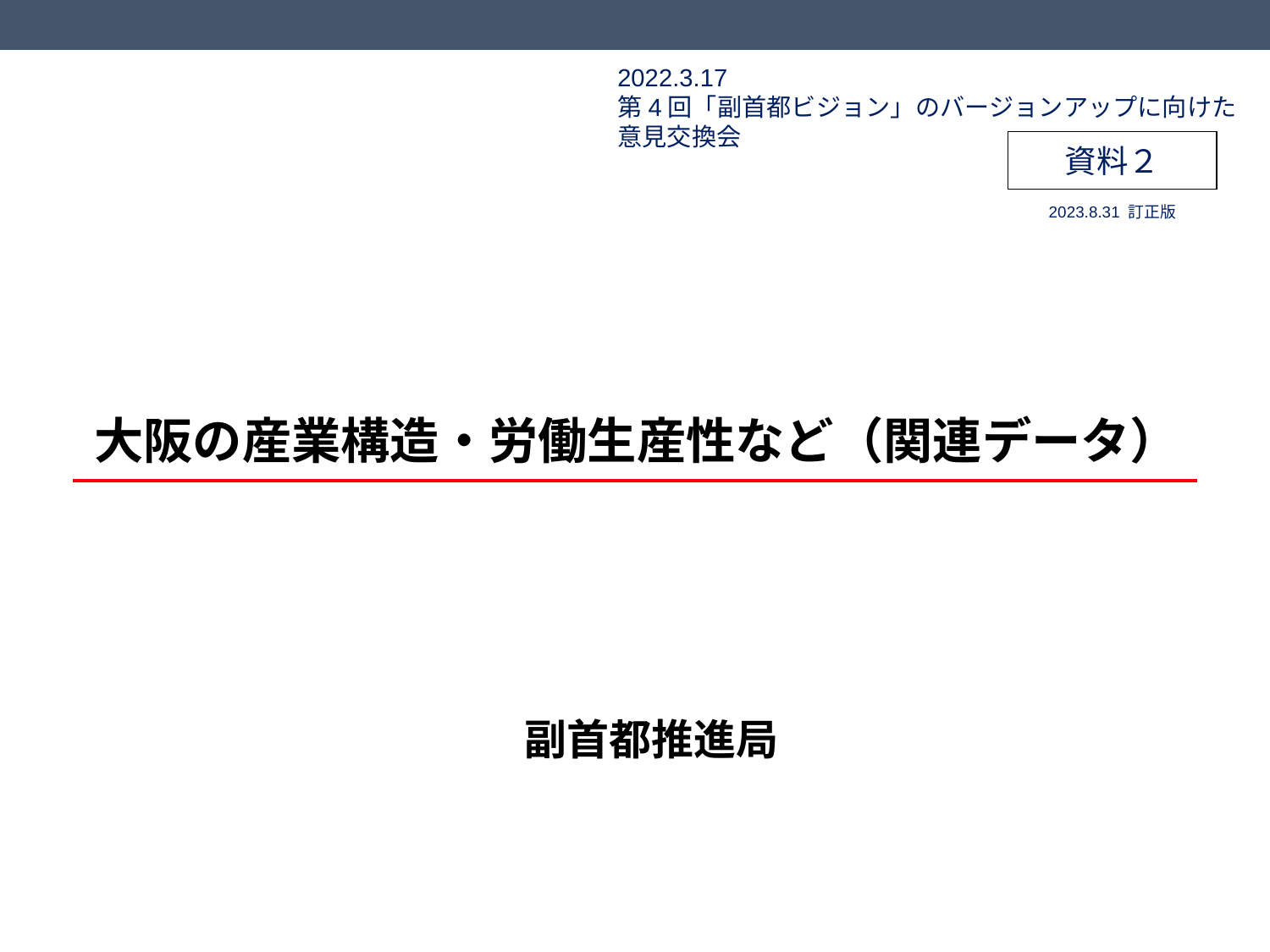

2022.3.17
第4回「副首都ビジョン」のバージョンアップに向けた意見交換会
資料２
2023.8.31 訂正版
# 大阪の産業構造・労働生産性など（関連データ）

副首都推進局